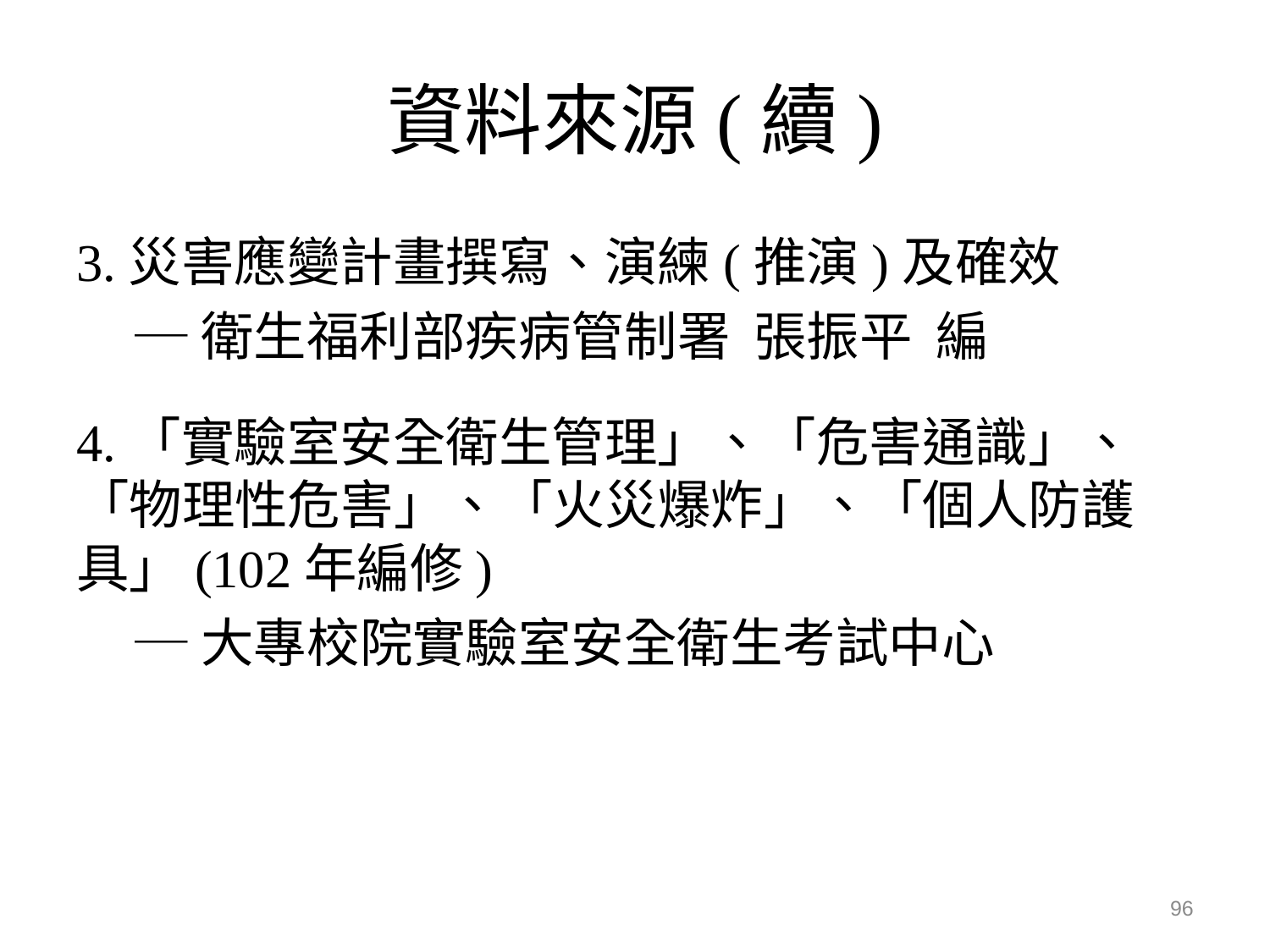

# 資料來源(續)
3.災害應變計畫撰寫、演練(推演)及確效
     ─衛生福利部疾病管制署  張振平  編
4.「實驗室安全衛生管理」、「危害通識」、「物理性危害」、「火災爆炸」、「個人防護具」(102年編修)
     ─大專校院實驗室安全衛生考試中心

96